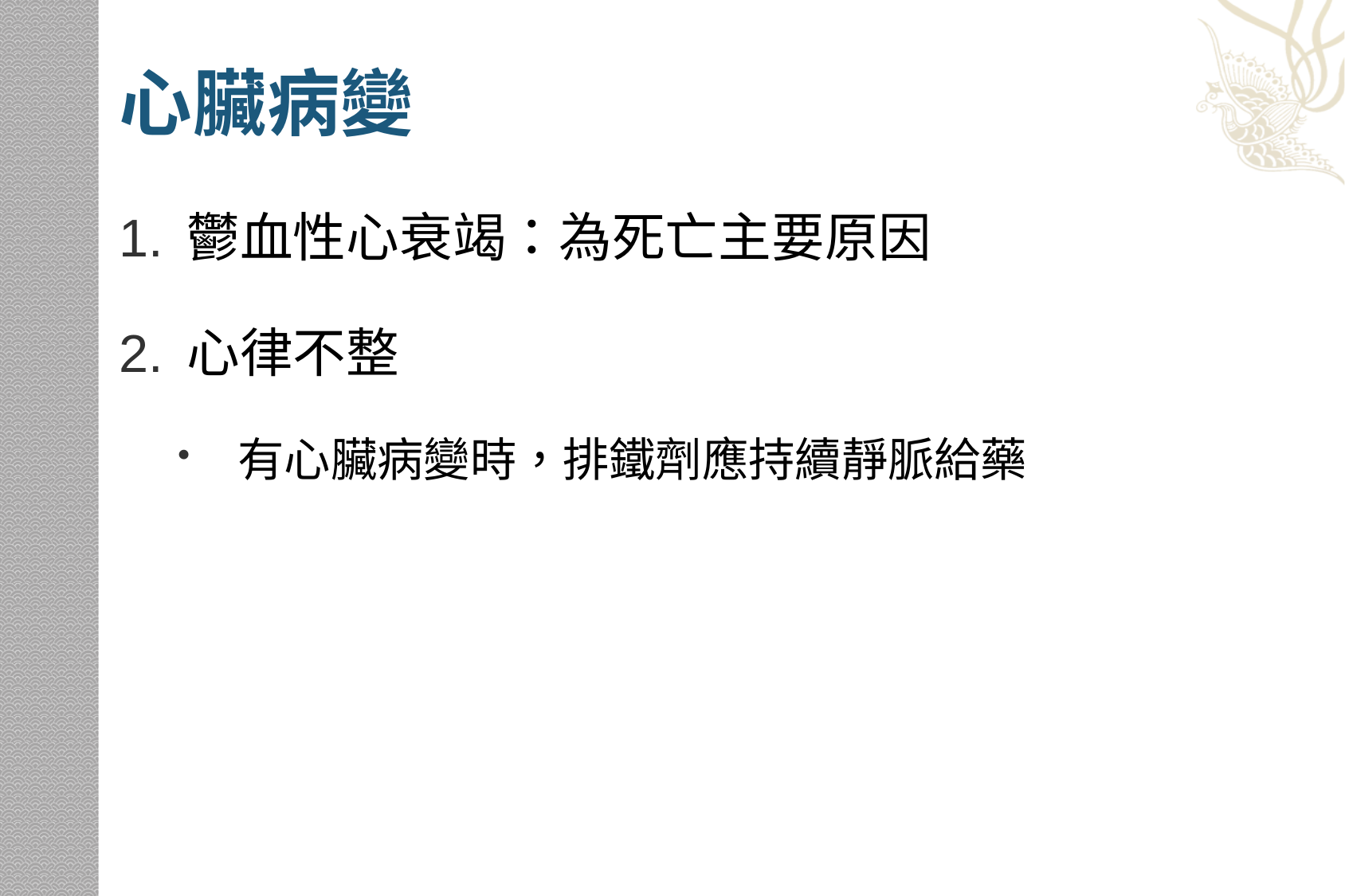

# 心臟病變
鬱血性心衰竭：為死亡主要原因
心律不整
 有心臟病變時，排鐵劑應持續靜脈給藥